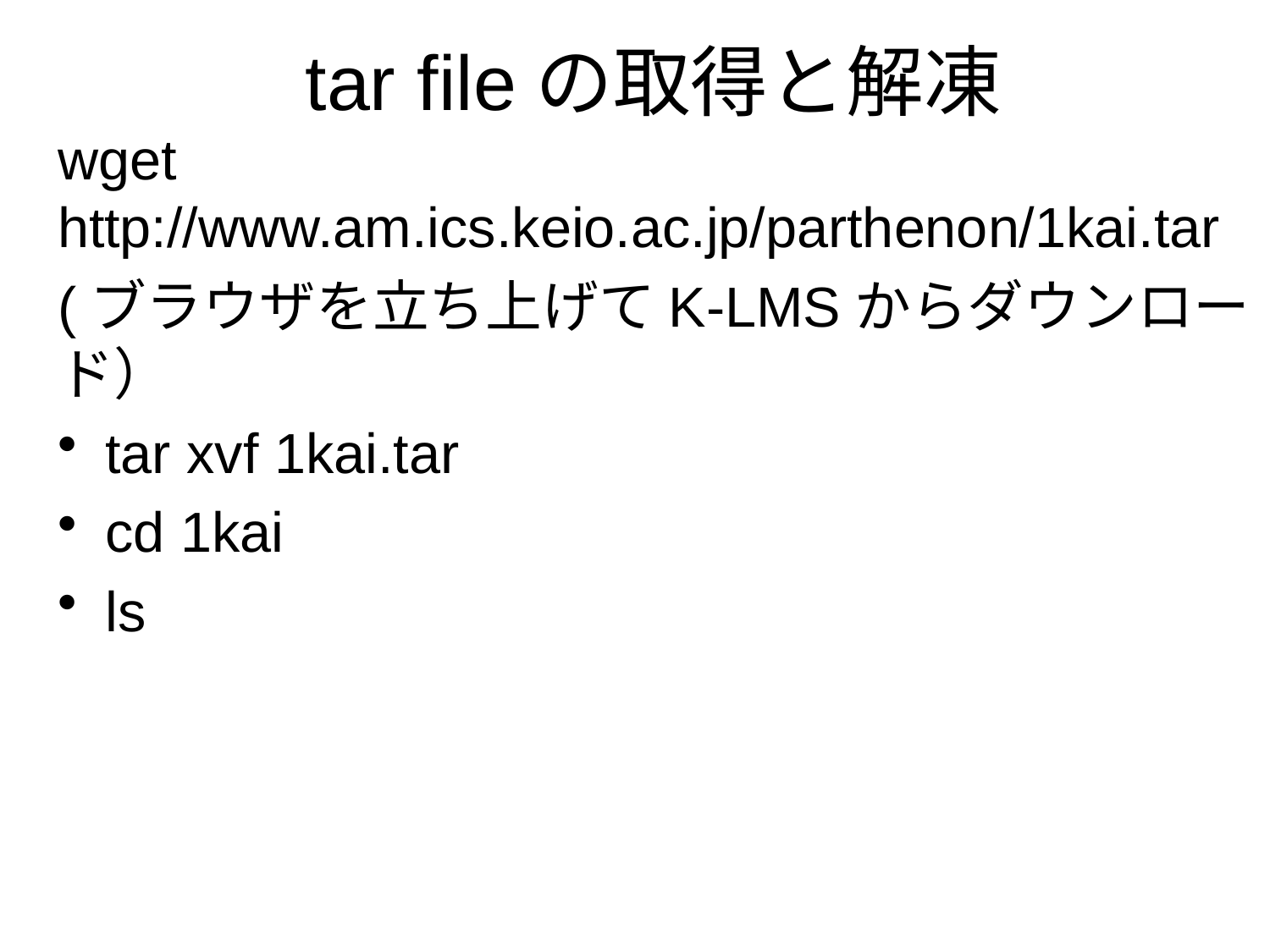

# tar fileの取得と解凍
wget http://www.am.ics.keio.ac.jp/parthenon/1kai.tar
(ブラウザを立ち上げてK-LMSからダウンロード）
tar xvf 1kai.tar
cd 1kai
ls